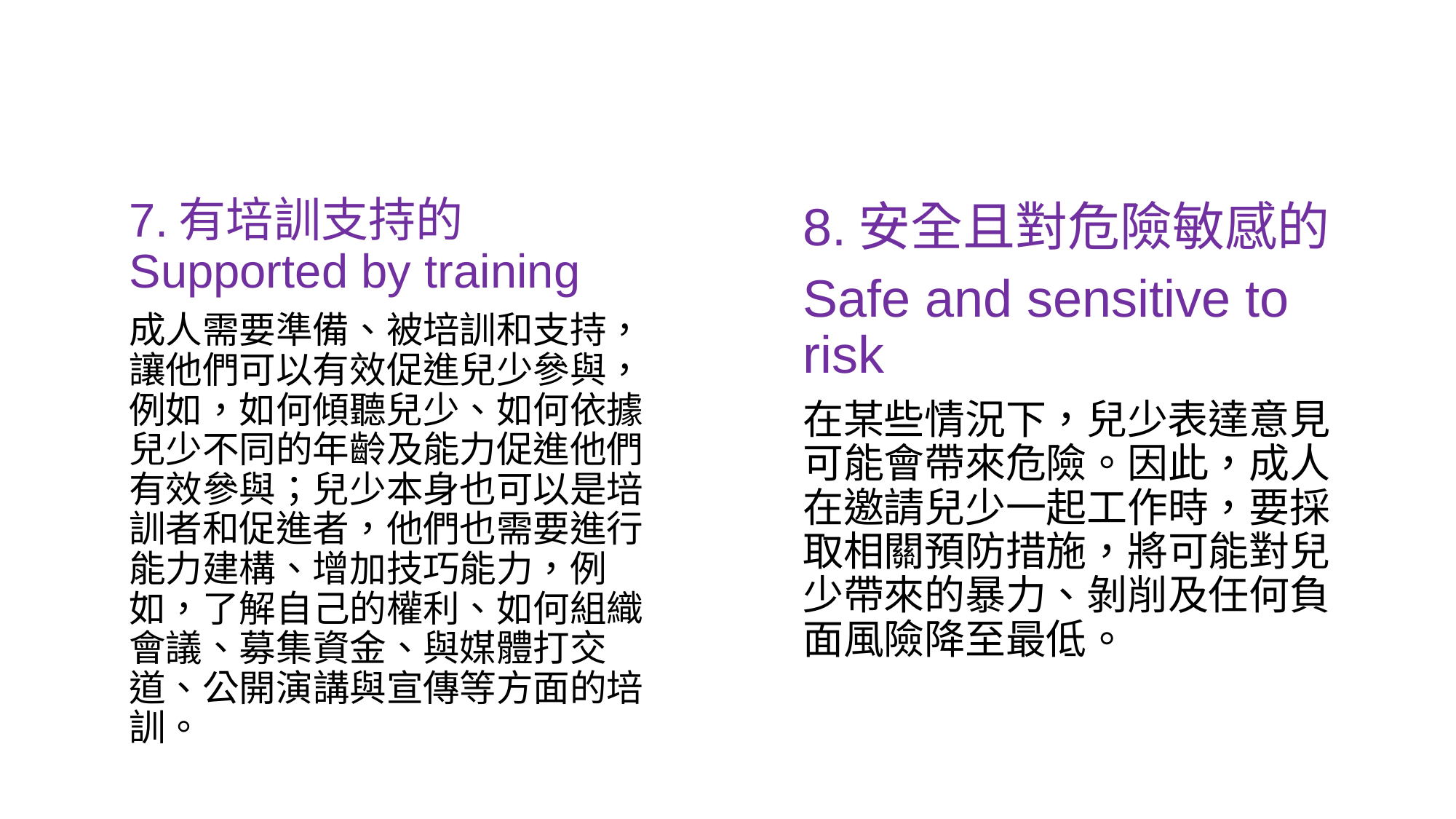

8.安全且對危險敏感的
Safe and sensitive to risk
在某些情況下，兒少表達意見可能會帶來危險。因此，成人在邀請兒少一起工作時，要採取相關預防措施，將可能對兒少帶來的暴力、剝削及任何負面風險降至最低。

7.有培訓支持的 Supported by training
成人需要準備、被培訓和支持，讓他們可以有效促進兒少參與，例如，如何傾聽兒少、如何依據兒少不同的年齡及能力促進他們有效參與；兒少本身也可以是培訓者和促進者，他們也需要進行能力建構、增加技巧能力，例如，了解自己的權利、如何組織會議、募集資金、與媒體打交道、公開演講與宣傳等方面的培訓。